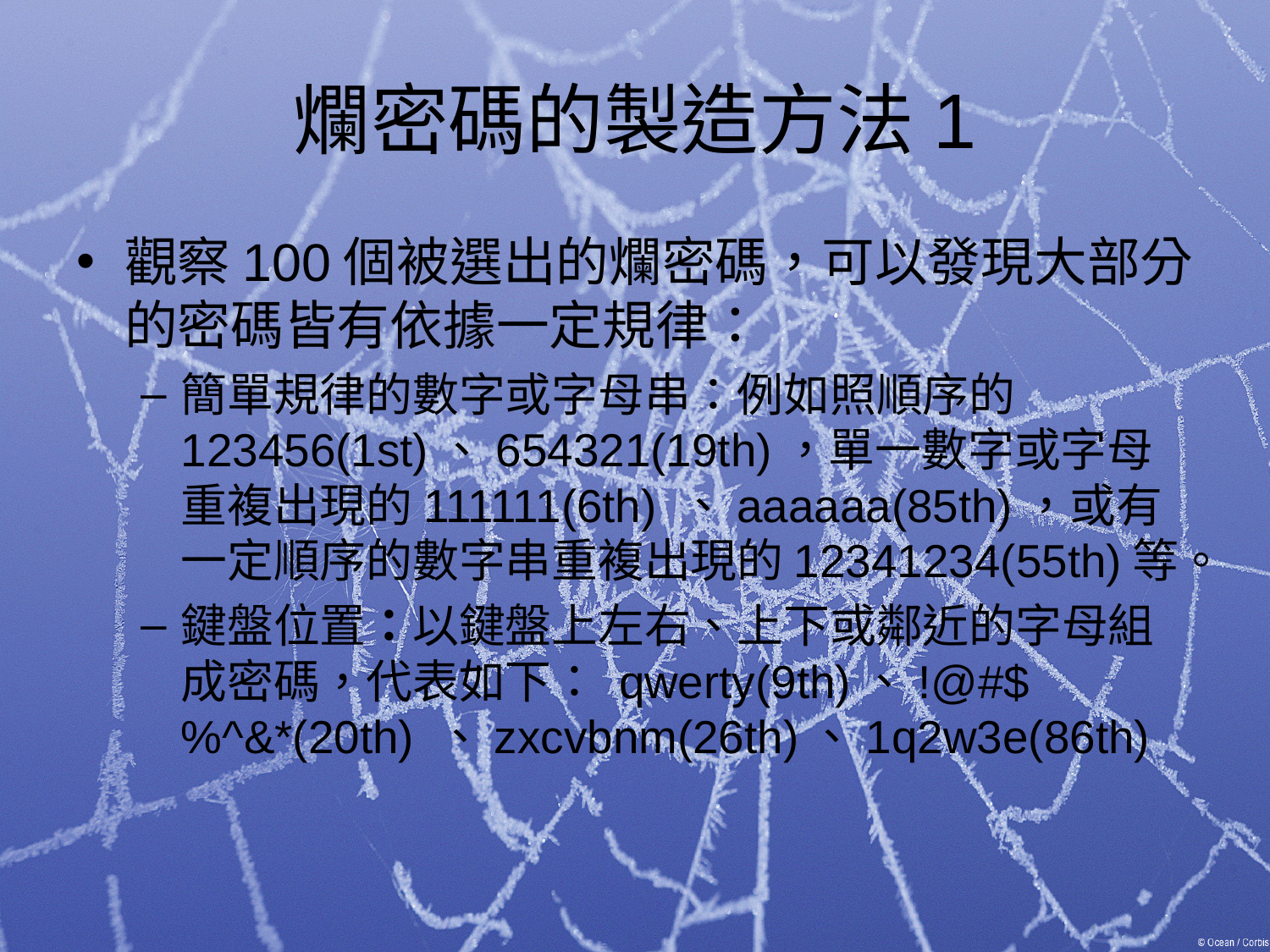

# 爛密碼的製造方法1
觀察100個被選出的爛密碼，可以發現大部分的密碼皆有依據一定規律：
簡單規律的數字或字母串：例如照順序的123456(1st)、654321(19th)，單一數字或字母重複出現的111111(6th) 、aaaaaa(85th)，或有一定順序的數字串重複出現的12341234(55th)等。
鍵盤位置：以鍵盤上左右、上下或鄰近的字母組成密碼，代表如下： qwerty(9th)、!@#$%^&*(20th) 、zxcvbnm(26th)、1q2w3e(86th)